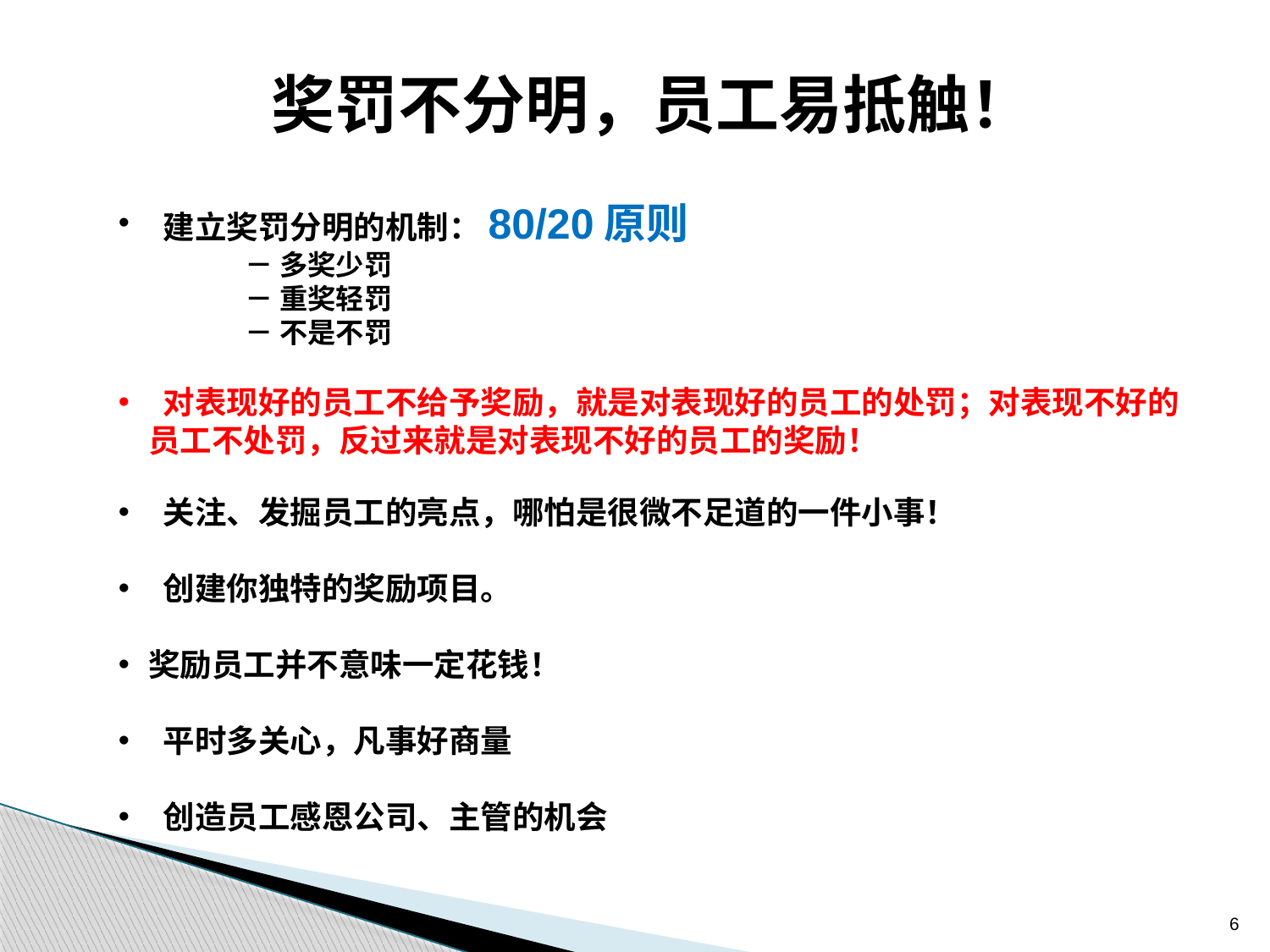

奖罚不分明，员工易抵触！
 建立奖罚分明的机制：80/20原则
	－ 多奖少罚
	－ 重奖轻罚
	－ 不是不罚
 对表现好的员工不给予奖励，就是对表现好的员工的处罚；对表现不好的员工不处罚，反过来就是对表现不好的员工的奖励！

 关注、发掘员工的亮点，哪怕是很微不足道的一件小事！
 创建你独特的奖励项目。

奖励员工并不意味一定花钱！

 平时多关心，凡事好商量

 创造员工感恩公司、主管的机会
6